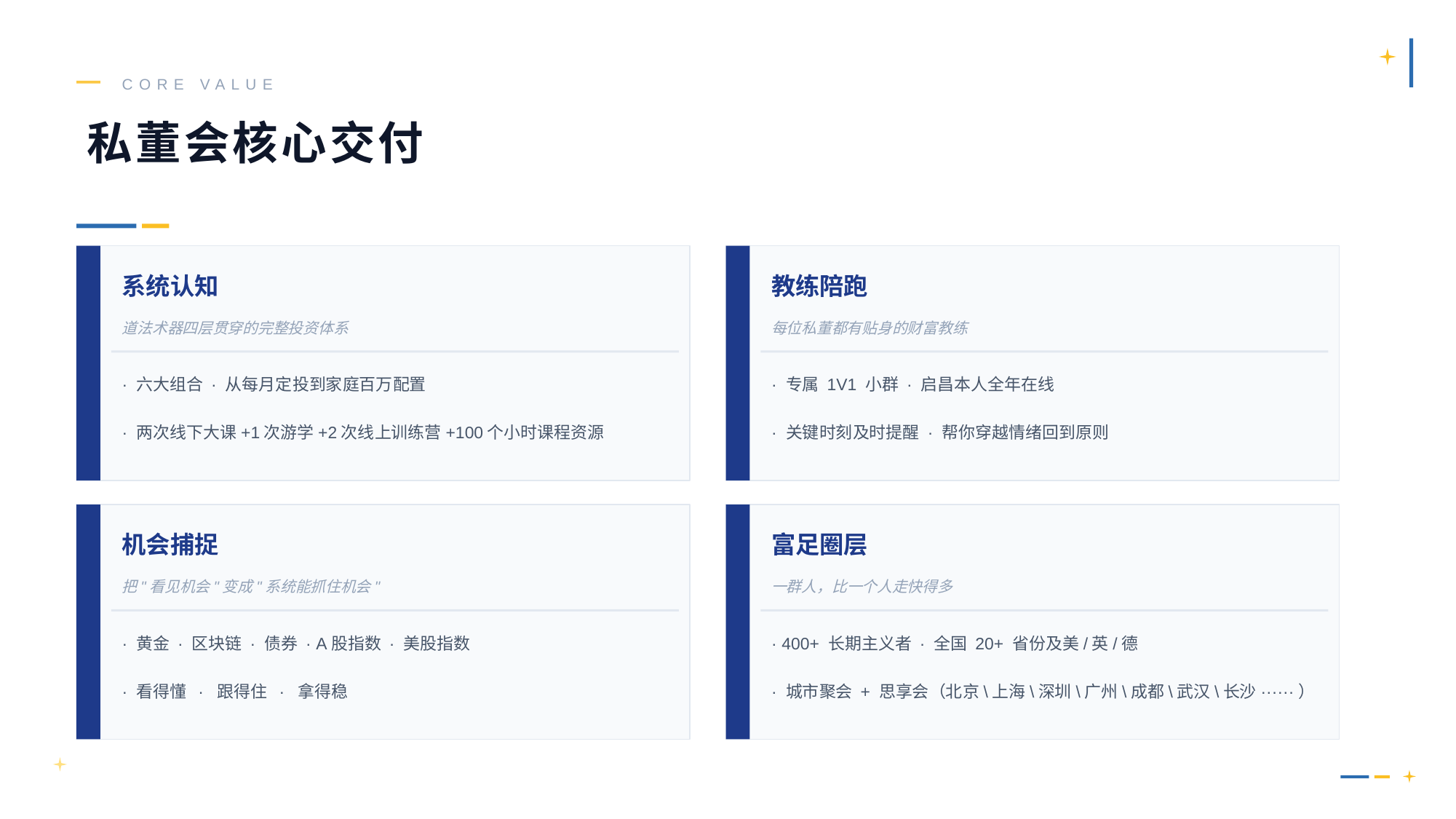

CORE VALUE

私董会核心交付

系统认知
教练陪跑
道法术器四层贯穿的完整投资体系
每位私董都有贴身的财富教练

· 六大组合 · 从每月定投到家庭百万配置
· 专属 1V1 小群 · 启昌本人全年在线
· 两次线下大课+1次游学+2次线上训练营+100个小时课程资源
· 关键时刻及时提醒 · 帮你穿越情绪回到原则

机会捕捉
富足圈层
把"看见机会"变成"系统能抓住机会"
一群人，比一个人走快得多

· 黄金 · 区块链 · 债券 · A股指数 · 美股指数
· 400+ 长期主义者 · 全国 20+ 省份及美/英/德
· 看得懂  ·  跟得住  ·  拿得稳
· 城市聚会 + 思享会（北京\上海\深圳\广州\成都\武汉\长沙······）